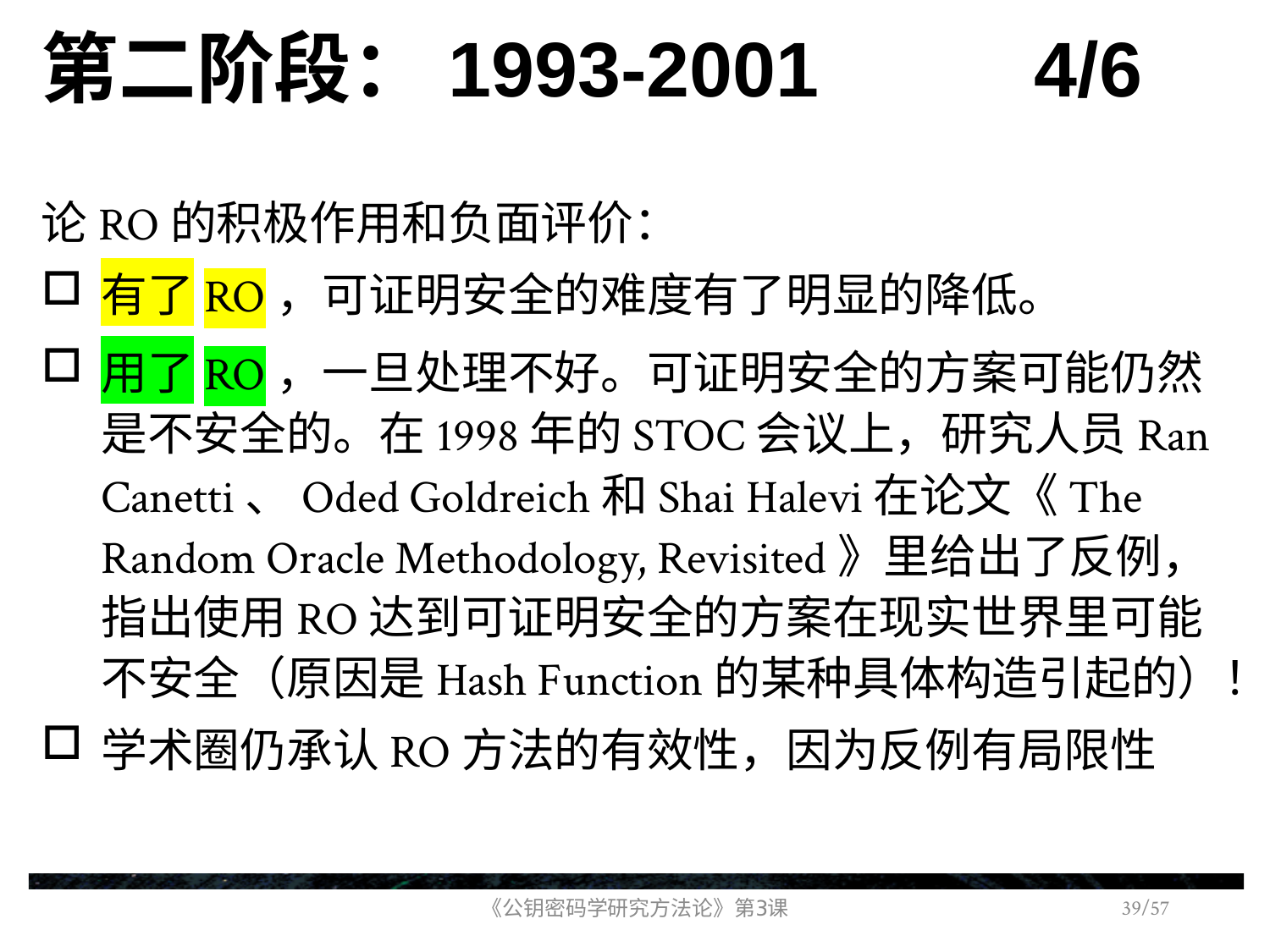

# 第二阶段：1993-2001          4/6
论RO的积极作用和负面评价：
有了RO，可证明安全的难度有了明显的降低。
用了RO，一旦处理不好。可证明安全的方案可能仍然是不安全的。在1998年的STOC会议上，研究人员Ran Canetti、Oded Goldreich和Shai Halevi在论文《The Random Oracle Methodology, Revisited》里给出了反例，指出使用RO达到可证明安全的方案在现实世界里可能不安全（原因是Hash Function的某种具体构造引起的）！
学术圈仍承认RO方法的有效性，因为反例有局限性
《公钥密码学研究方法论》第3课
39/57